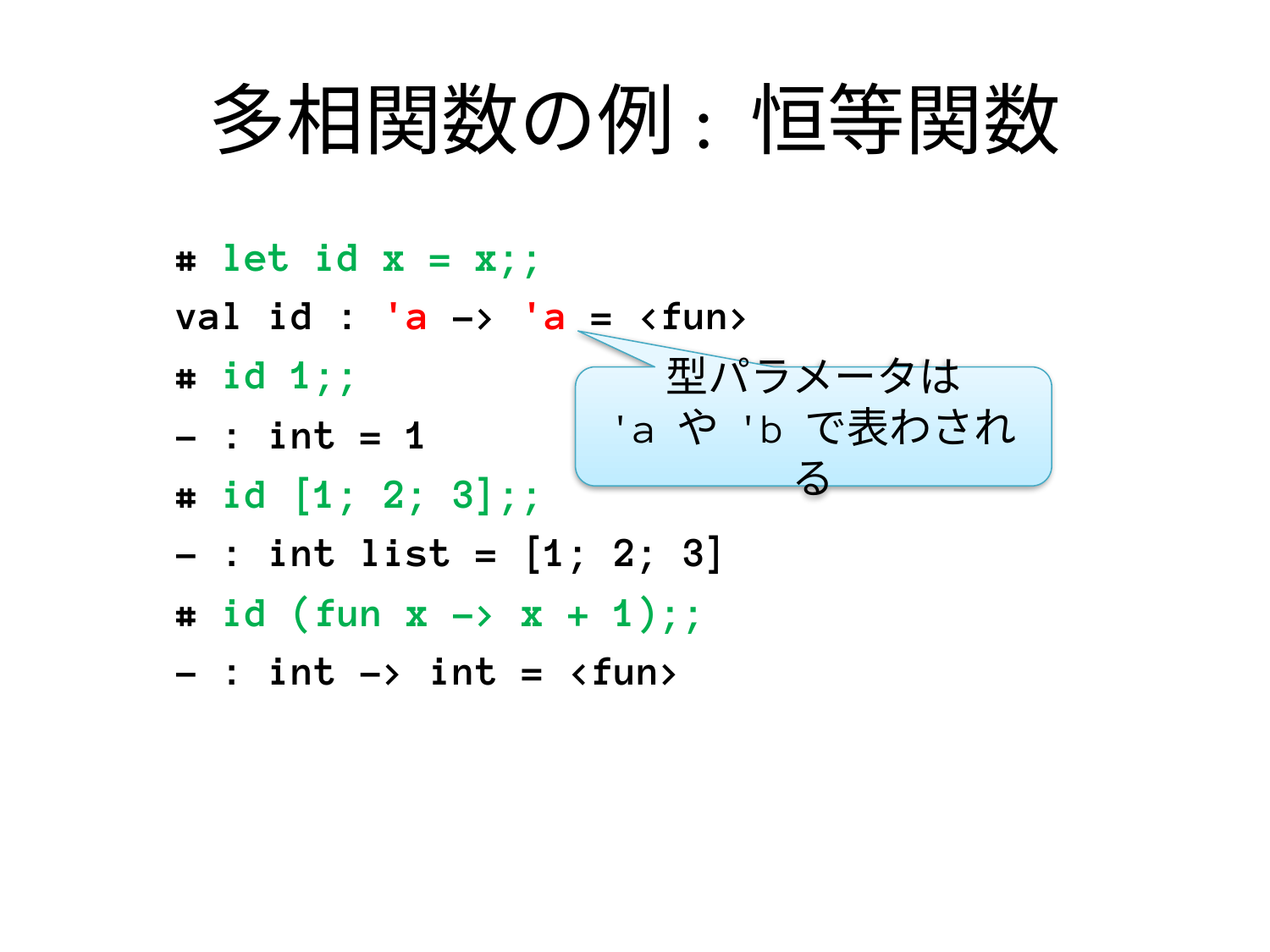

# 多相関数の例: 恒等関数
# let id x = x;;
val id : 'a -> 'a = <fun>
# id 1;;
- : int = 1
# id [1; 2; 3];;
- : int list = [1; 2; 3]
# id (fun x -> x + 1);;
- : int -> int = <fun>
型パラメータは
'a や 'b で表わされる